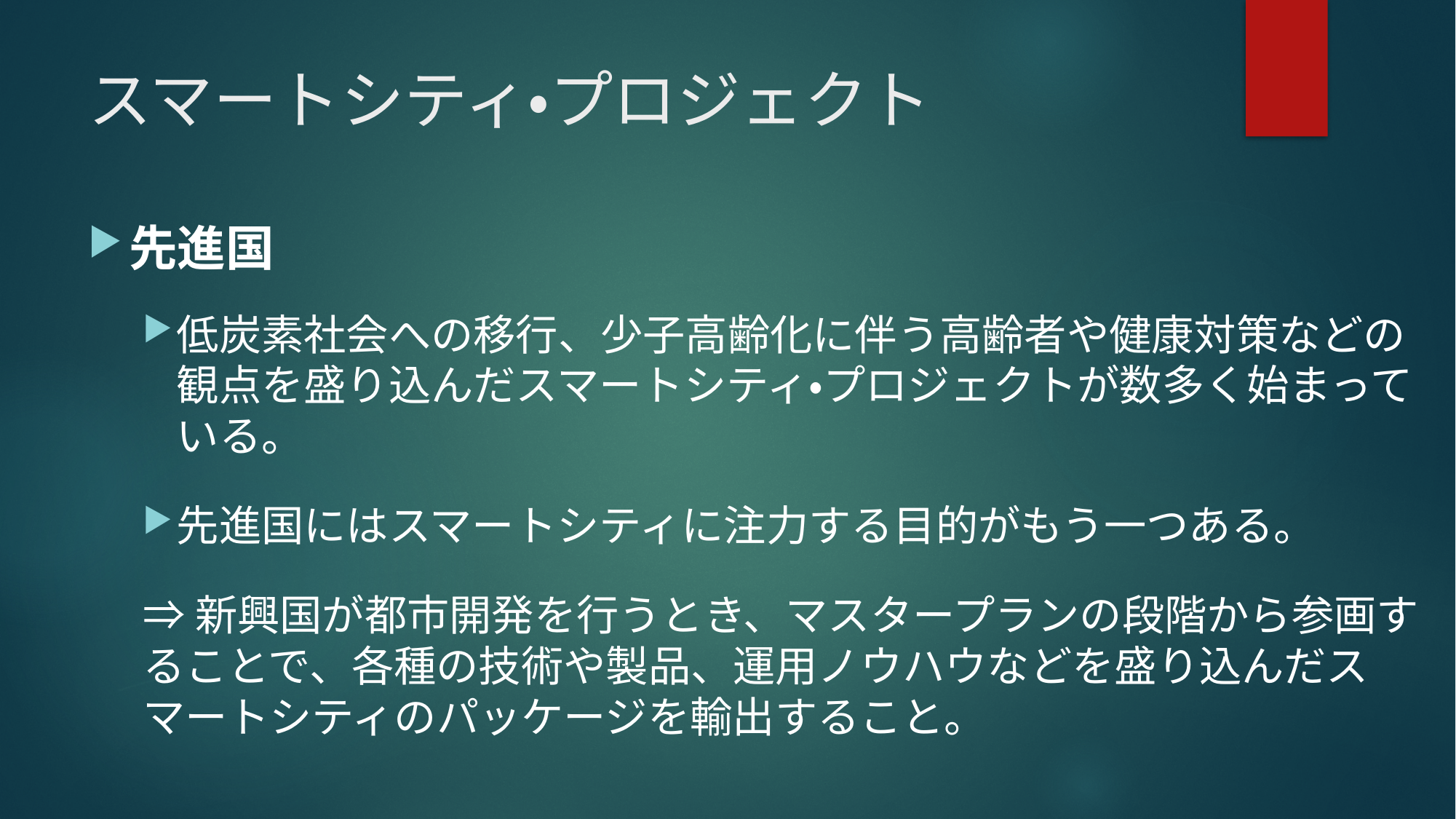

# スマートシティ・プロジェクト
先進国

低炭素社会への移行、少子高齢化に伴う高齢者や健康対策などの観点を盛り込んだスマートシティ・プロジェクトが数多く始まっている。

先進国にはスマートシティに注力する目的がもう一つある。

⇒新興国が都市開発を行うとき、マスタープランの段階から参画することで、各種の技術や製品、運用ノウハウなどを盛り込んだスマートシティのパッケージを輸出すること。